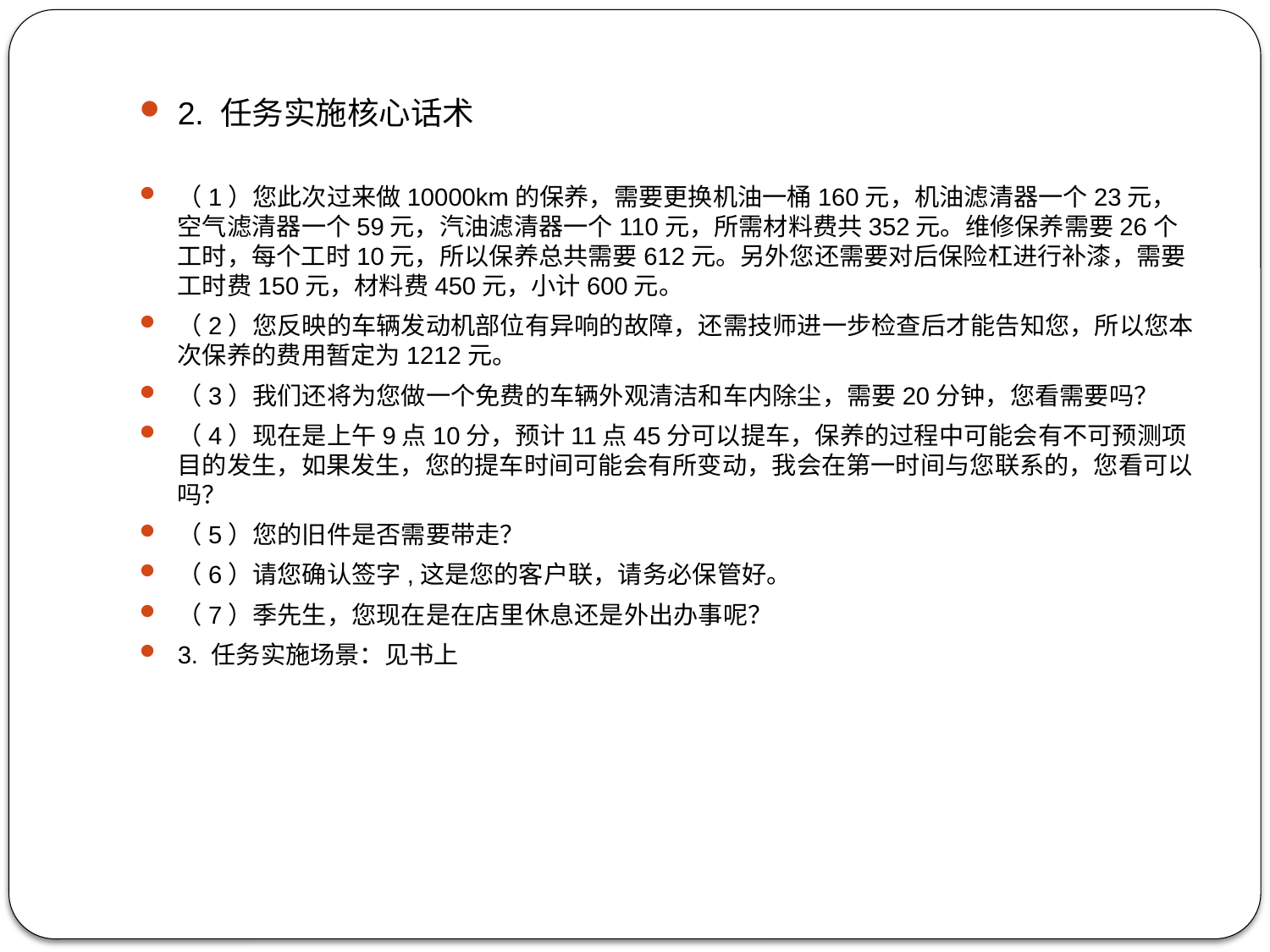

2. 任务实施核心话术

（1）您此次过来做10000km的保养，需要更换机油一桶160元，机油滤清器一个23元，空气滤清器一个59元，汽油滤清器一个110元，所需材料费共352元。维修保养需要26个工时，每个工时10元，所以保养总共需要612元。另外您还需要对后保险杠进行补漆，需要工时费150元，材料费450元，小计600元。
（2）您反映的车辆发动机部位有异响的故障，还需技师进一步检查后才能告知您，所以您本次保养的费用暂定为1212元。
（3）我们还将为您做一个免费的车辆外观清洁和车内除尘，需要20分钟，您看需要吗？
（4）现在是上午9点10分，预计11点45分可以提车，保养的过程中可能会有不可预测项目的发生，如果发生，您的提车时间可能会有所变动，我会在第一时间与您联系的，您看可以吗？
（5）您的旧件是否需要带走？
（6）请您确认签字,这是您的客户联，请务必保管好。
（7）季先生，您现在是在店里休息还是外出办事呢？
3. 任务实施场景：见书上